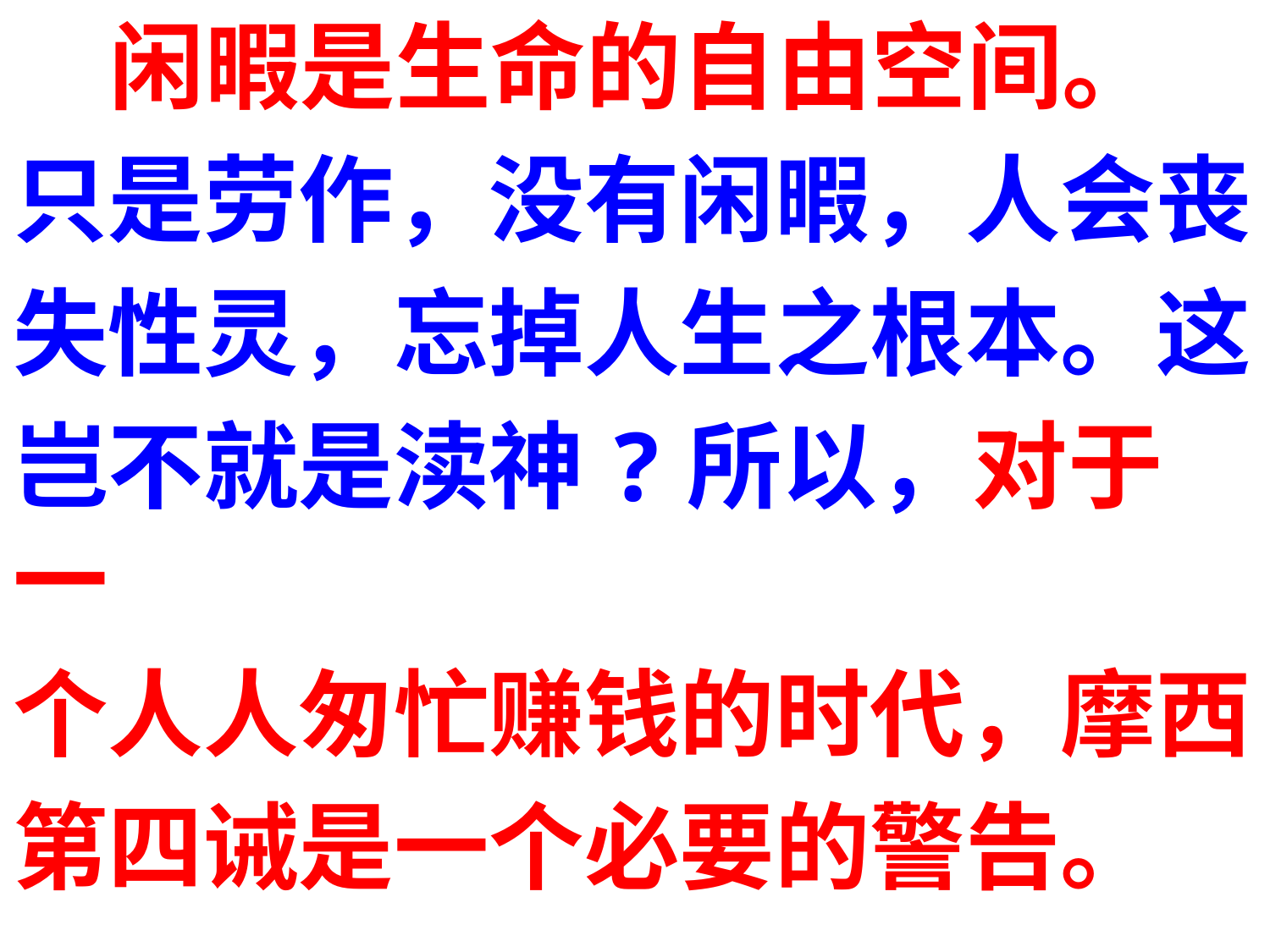

闲暇是生命的自由空间。
只是劳作，没有闲暇，人会丧
失性灵，忘掉人生之根本。这
岂不就是渎神?所以，对于一
个人人匆忙赚钱的时代，摩西
第四诫是一个必要的警告。